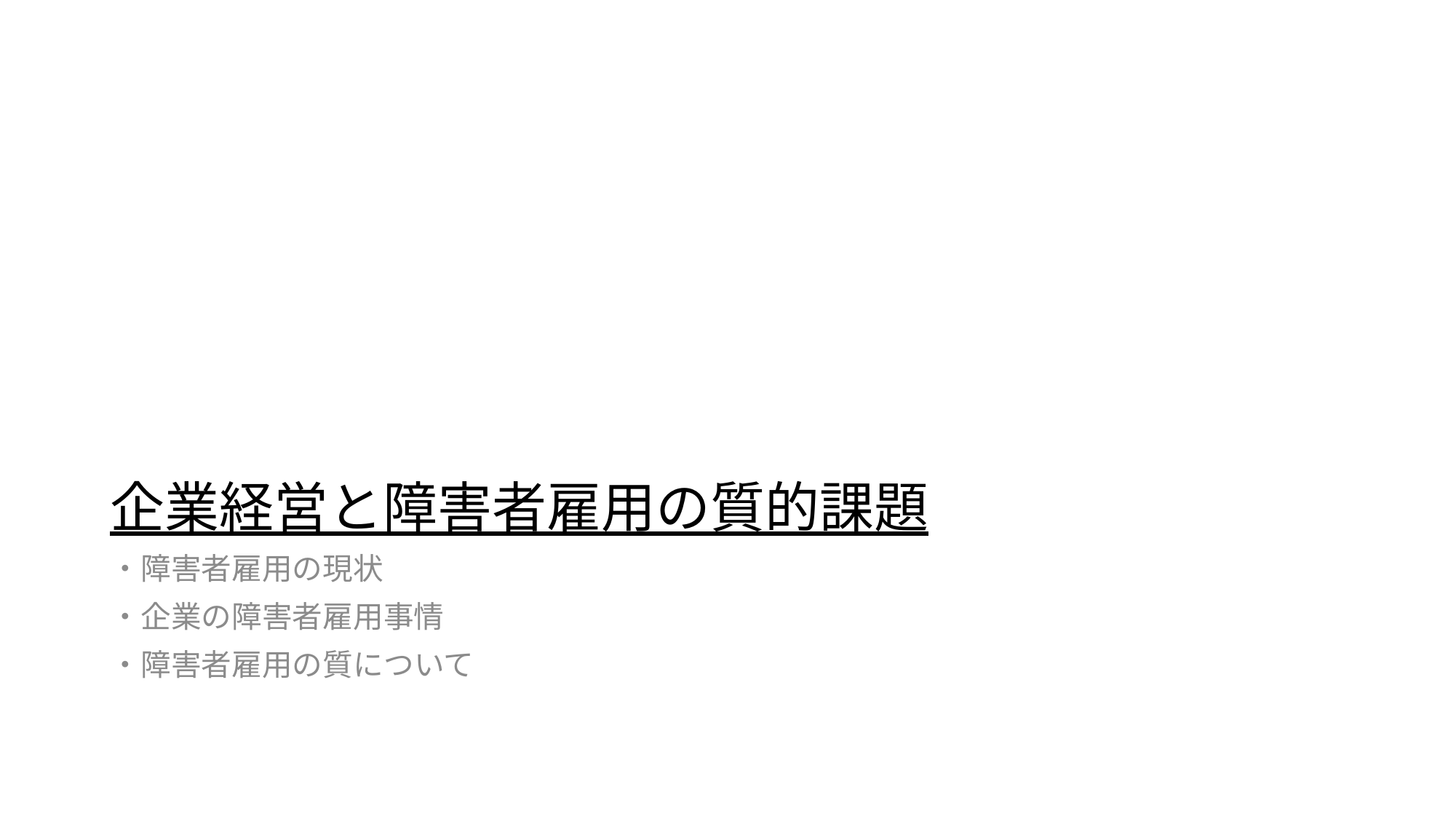

# 企業経営と障害者雇用の質的課題
・障害者雇用の現状
・企業の障害者雇用事情
・障害者雇用の質について